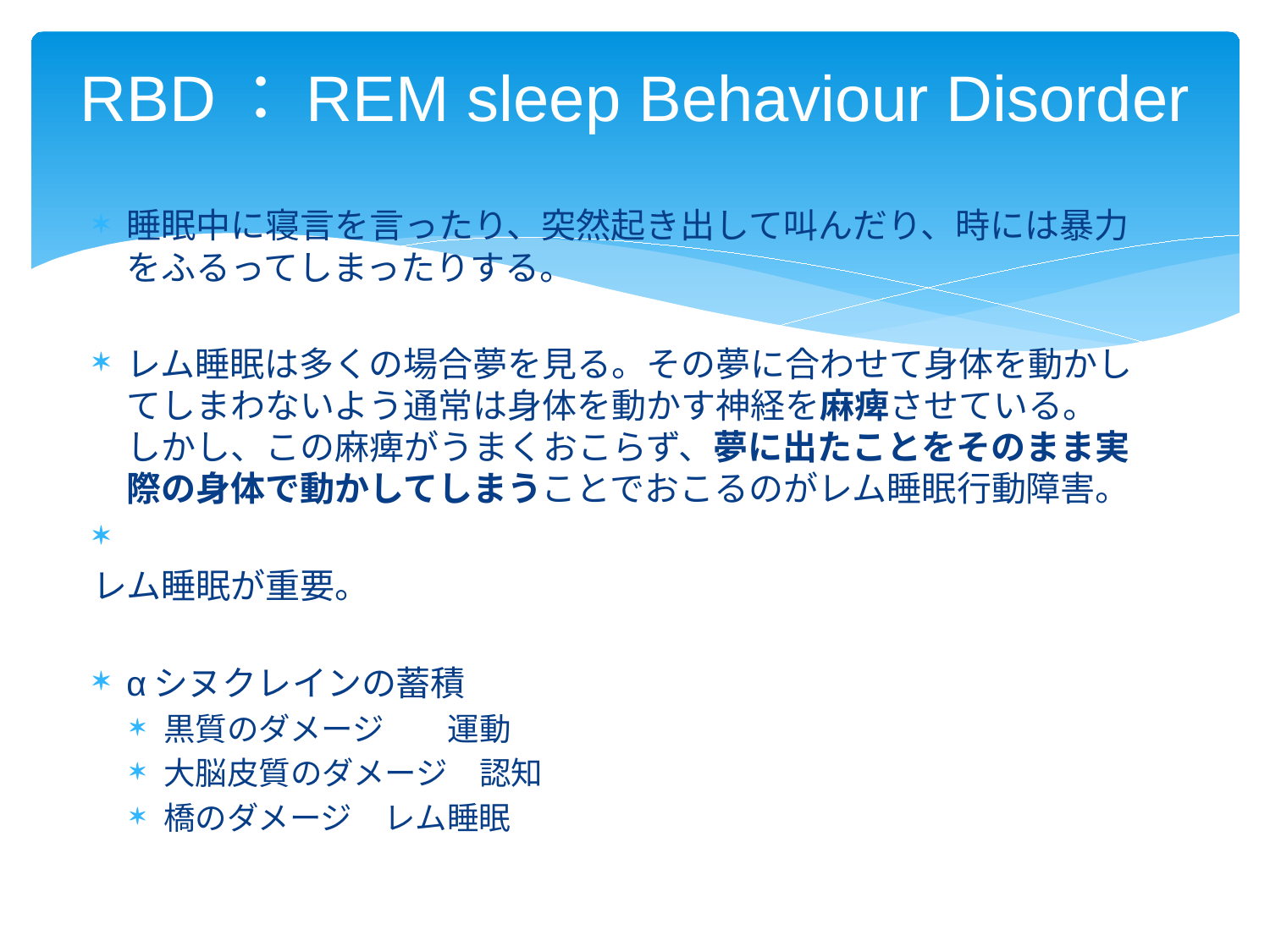

# RBD：REM sleep Behaviour Disorder
睡眠中に寝言を言ったり、突然起き出して叫んだり、時には暴力をふるってしまったりする。

レム睡眠は多くの場合夢を見る。その夢に合わせて身体を動かしてしまわないよう通常は身体を動かす神経を麻痺させている。 しかし、この麻痺がうまくおこらず、夢に出たことをそのまま実際の身体で動かしてしまうことでおこるのがレム睡眠行動障害。

レム睡眠が重要。

αシヌクレインの蓄積
黒質のダメージ　　運動
大脳皮質のダメージ　認知
橋のダメージ　レム睡眠